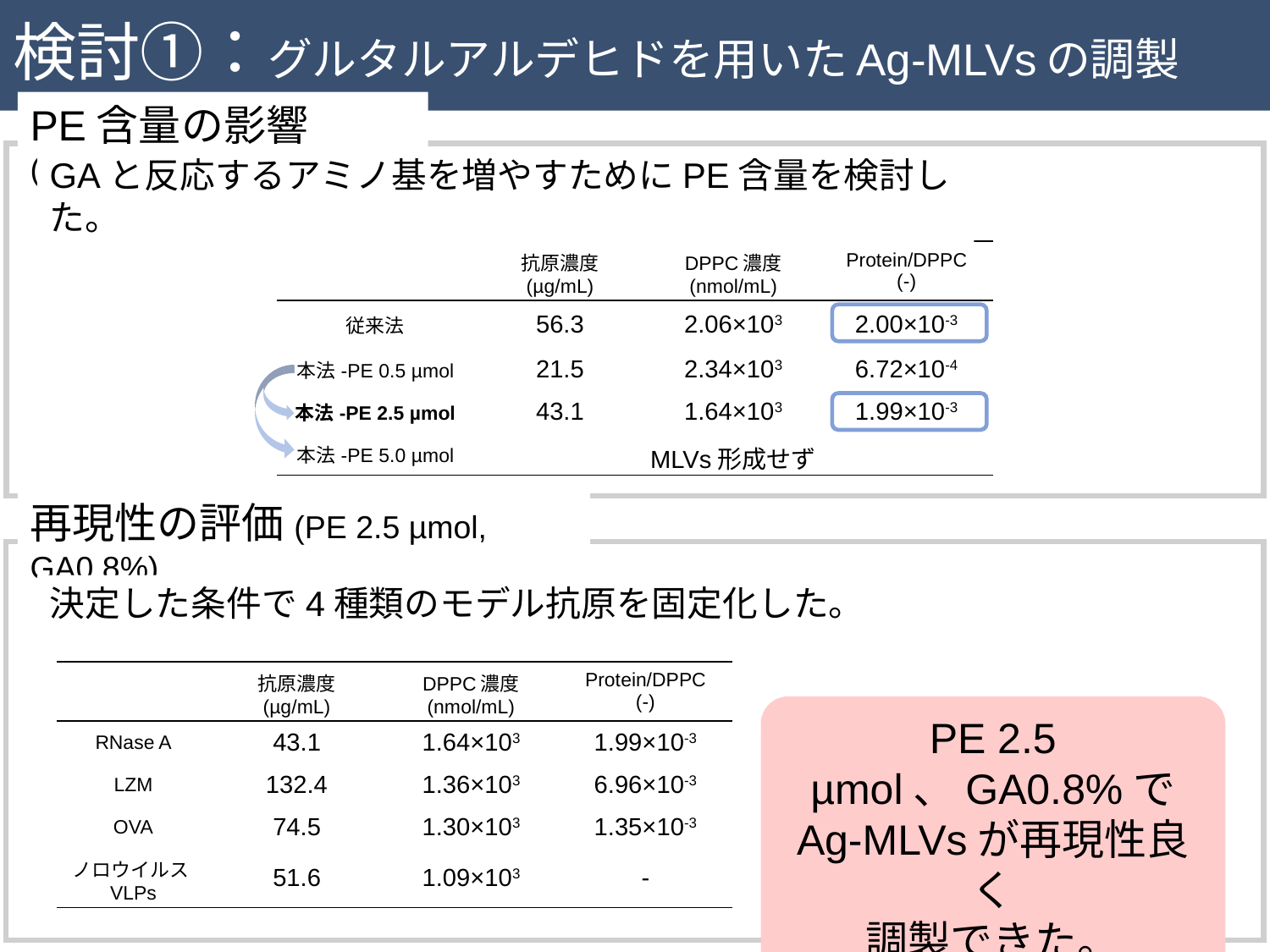

# 検討①：グルタルアルデヒドを用いたAg-MLVsの調製
PE含量の影響(GA0.8%)

GAと反応するアミノ基を増やすためにPE含量を検討した。
|  | 抗原濃度 (µg/mL) | DPPC濃度 (nmol/mL) | Protein/DPPC (-) |
| --- | --- | --- | --- |
| 従来法 | 56.3 | 2.06×103 | 2.00×10-3 |
| 本法-PE 0.5 µmol | 21.5 | 2.34×103 | 6.72×10-4 |
| 本法-PE 2.5 µmol | 43.1 | 1.64×103 | 1.99×10-3 |
| 本法-PE 5.0 µmol | MLVs形成せず |  |  |

再現性の評価(PE 2.5 µmol, GA0.8%)

決定した条件で4種類のモデル抗原を固定化した。
|  | 抗原濃度 (µg/mL) | DPPC濃度 (nmol/mL) | Protein/DPPC (-) |
| --- | --- | --- | --- |
| RNase A | 43.1 | 1.64×103 | 1.99×10-3 |
| LZM | 132.4 | 1.36×103 | 6.96×10-3 |
| OVA | 74.5 | 1.30×103 | 1.35×10-3 |
| ノロウイルスVLPs | 51.6 | 1.09×103 | - |
PE 2.5 µmol、GA0.8%で
Ag-MLVsが再現性良く
調製できた。